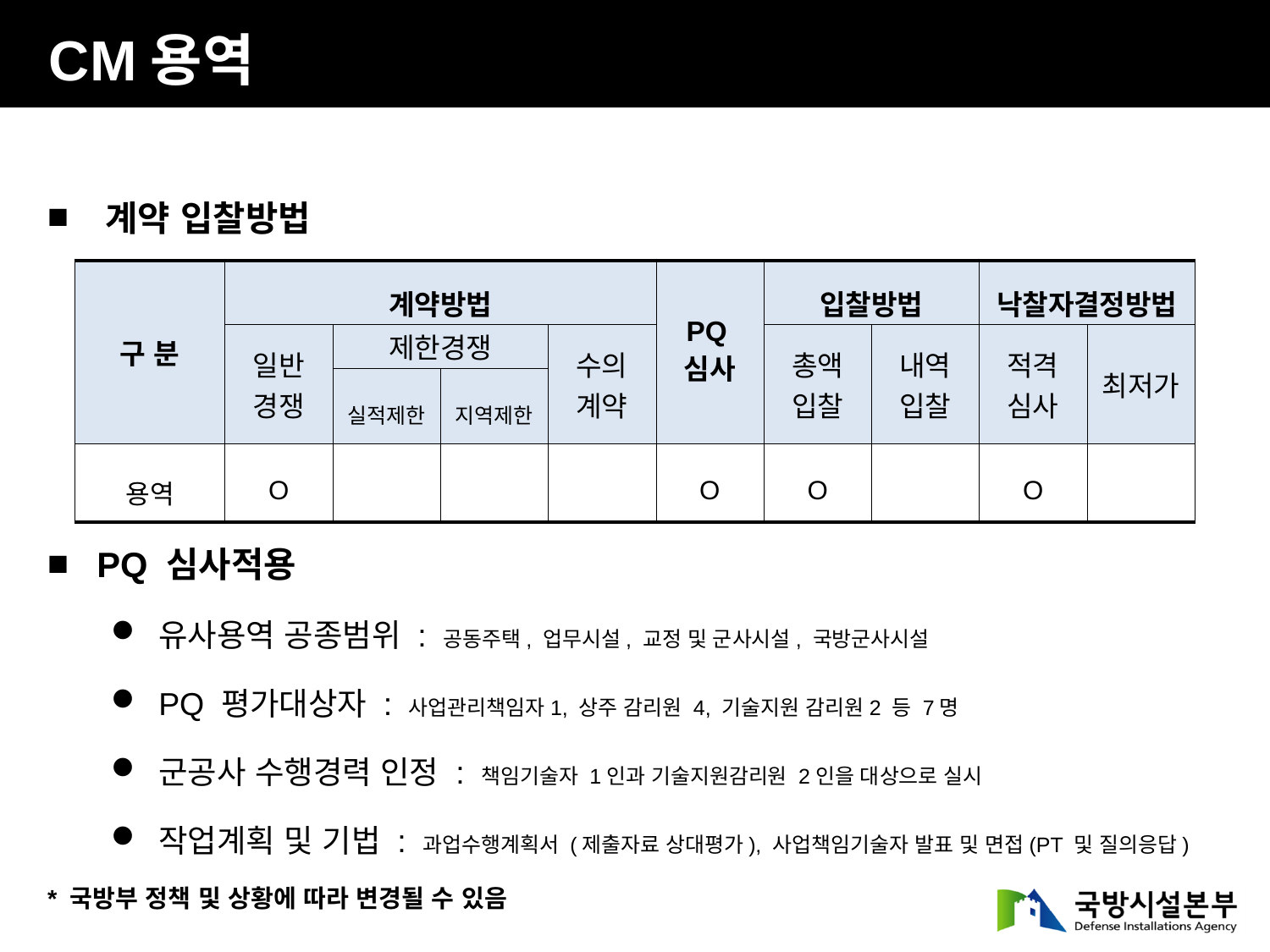

CM용역
 계약 입찰방법

 PQ 심사적용
유사용역 공종범위 : 공동주택, 업무시설, 교정 및 군사시설, 국방군사시설
PQ 평가대상자 : 사업관리책임자1, 상주 감리원 4, 기술지원 감리원2 등 7명
군공사 수행경력 인정 : 책임기술자 1인과 기술지원감리원 2인을 대상으로 실시
작업계획 및 기법 : 과업수행계획서 (제출자료 상대평가), 사업책임기술자 발표 및 면접(PT 및 질의응답)
* 국방부 정책 및 상황에 따라 변경될 수 있음

| 구 분 | 계약방법 |  |  |  | PQ심사 | 입찰방법 |  | 낙찰자결정방법 |  |
| --- | --- | --- | --- | --- | --- | --- | --- | --- | --- |
|  | 일반 경쟁 | 제한경쟁 |  | 수의 계약 |  | 총액 입찰 | 내역 입찰 | 적격 심사 | 최저가 |
|  |  | 실적제한 | 지역제한 |  |  |  |  |  |  |
| 용역 | O |  |  |  | O | O |  | O |  |